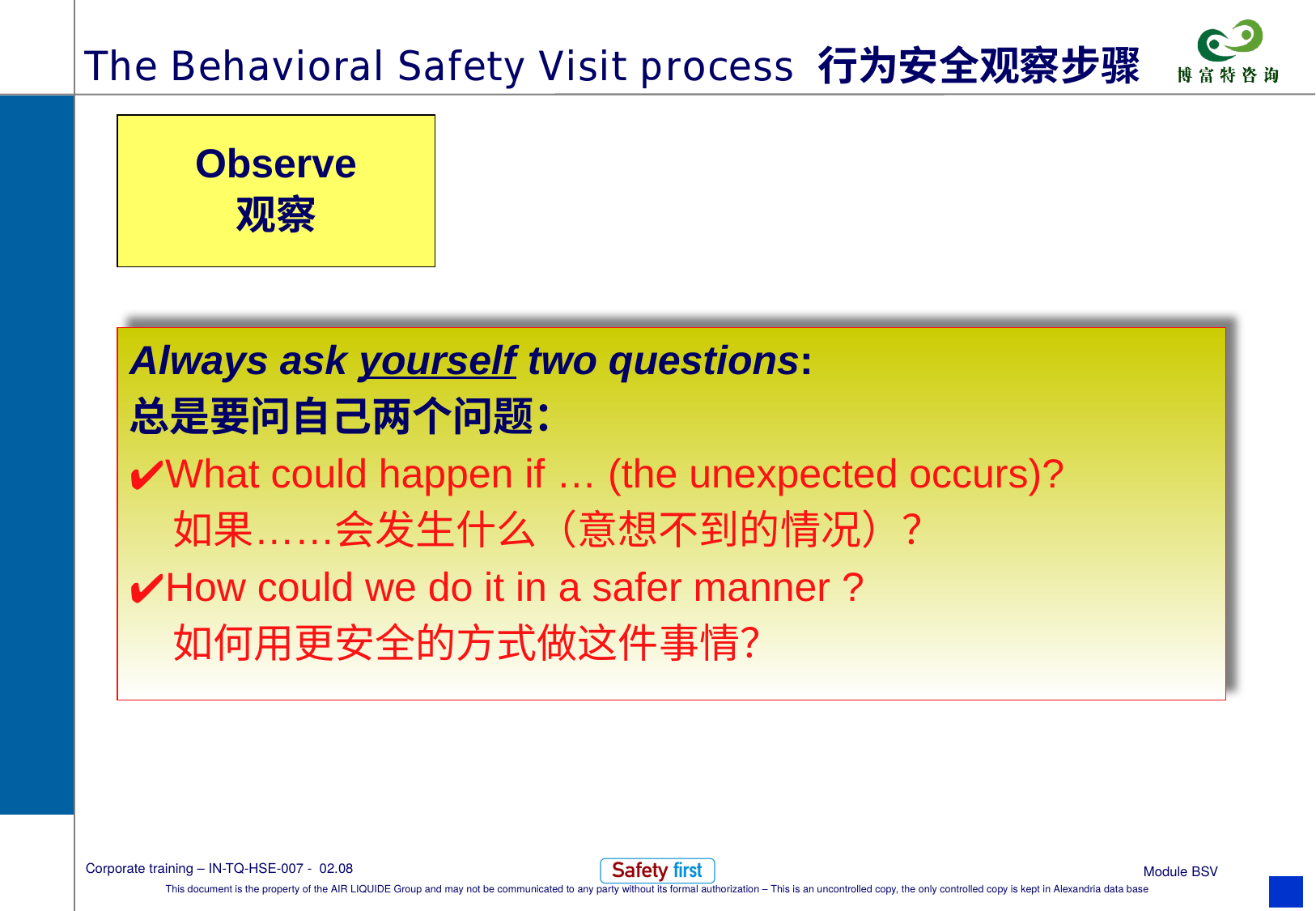

# The Behavioral Safety Visit process 行为安全观察步骤
Observe
观察
Always ask yourself two questions:
总是要问自己两个问题：
What could happen if … (the unexpected occurs)?
   如果……会发生什么（意想不到的情况）？
How could we do it in a safer manner ?
   如何用更安全的方式做这件事情？
14